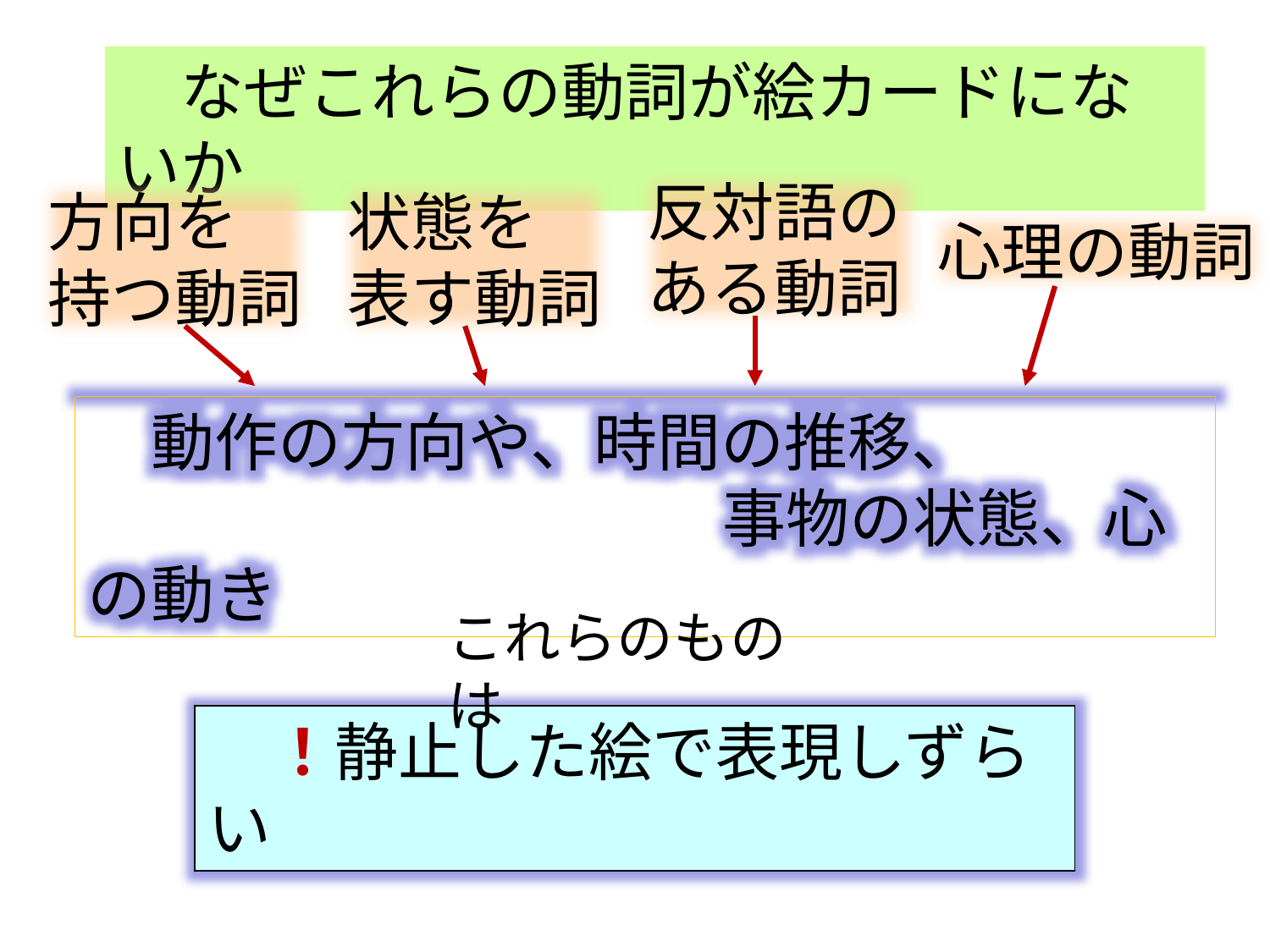

なぜこれらの動詞が絵カードにないか
反対語のある動詞
方向を
持つ動詞
状態を
表す動詞
心理の動詞
　動作の方向や、時間の推移、
　　　　　　　　　　事物の状態、心の動き
これらのものは
　！静止した絵で表現しずらい